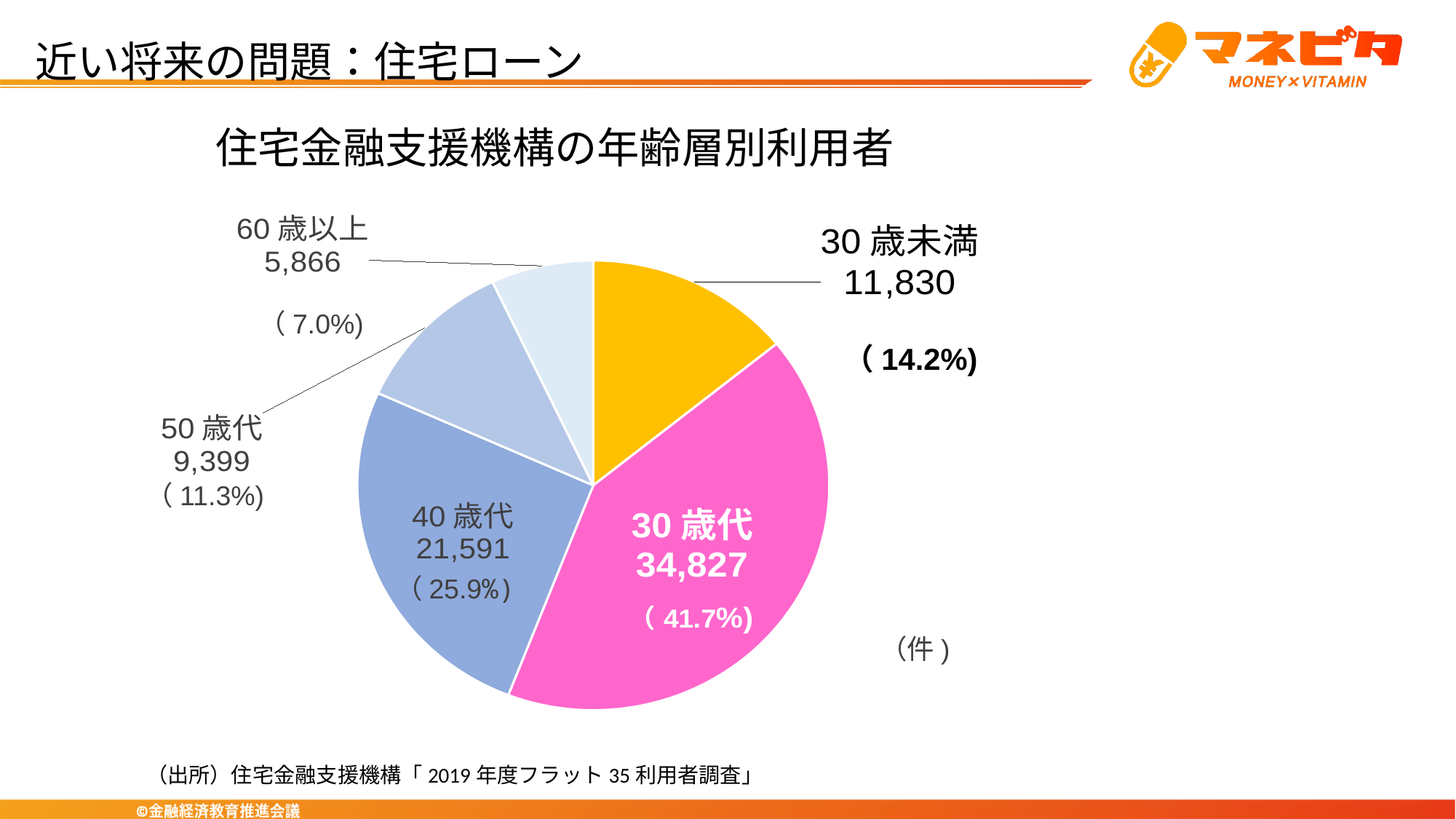

近い将来の問題：住宅ローン
住宅金融支援機構の年齢層別利用者

### Chart

| Category |  |
|---|---|
| 30歳未満 | 11830.0 |
| 30歳代 | 34827.0 |
| 40歳代 | 21591.0 |
| 50歳代 | 9399.0 |
| 60歳以上 | 5866.0 |
（7.0%)
（14.2%)
（11.3%)
（25.9%)
（件)
（出所）住宅金融支援機構「2019年度フラット35利用者調査」